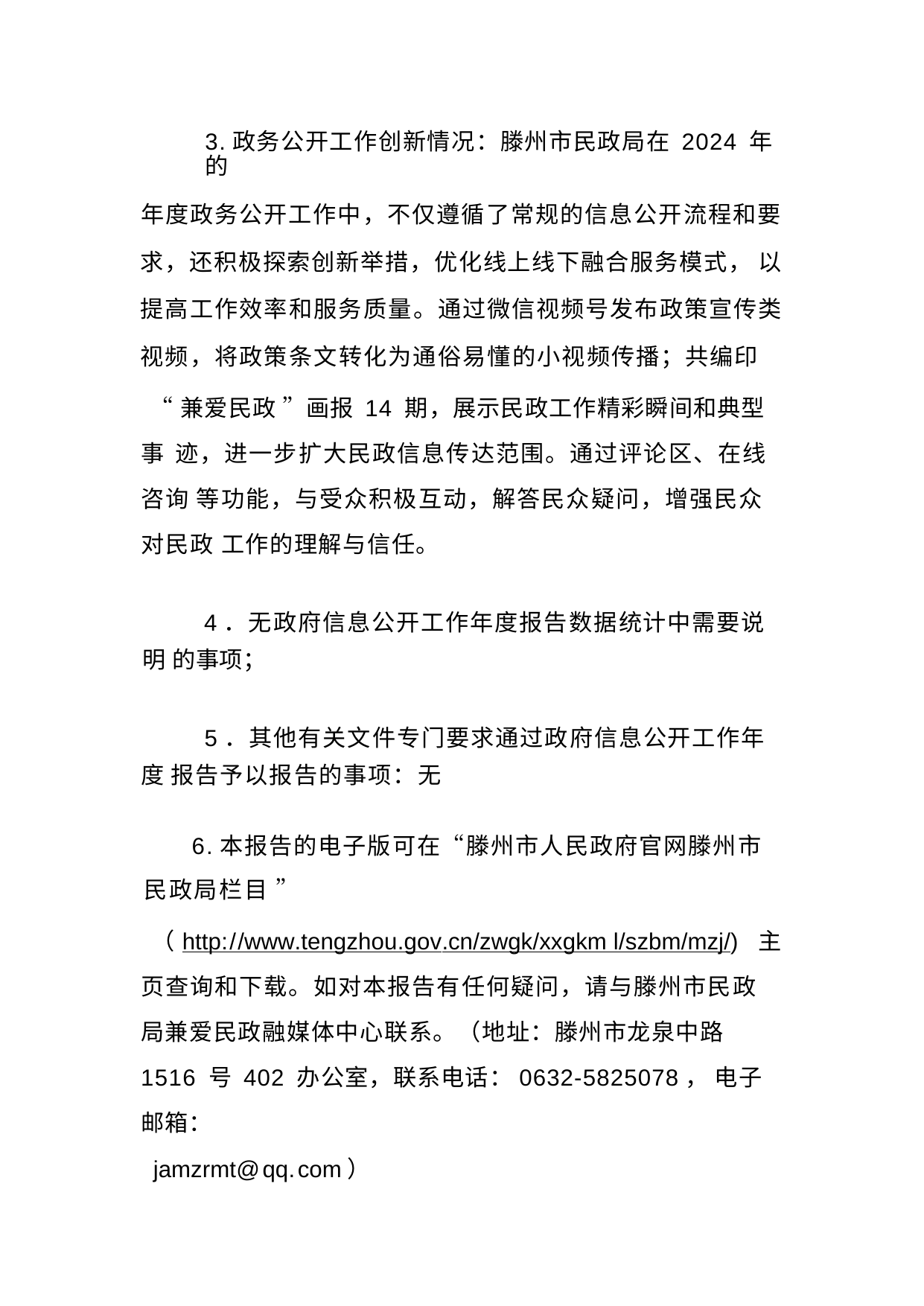

3.政务公开工作创新情况：滕州市民政局在 2024 年的
年度政务公开工作中，不仅遵循了常规的信息公开流程和要 求，还积极探索创新举措，优化线上线下融合服务模式， 以 提高工作效率和服务质量。通过微信视频号发布政策宣传类 视频，将政策条文转化为通俗易懂的小视频传播；共编印
“兼爱民政 ”画报 14 期，展示民政工作精彩瞬间和典型事  迹，进一步扩大民政信息传达范围。通过评论区、在线咨询 等功能，与受众积极互动，解答民众疑问，增强民众对民政 工作的理解与信任。

4．无政府信息公开工作年度报告数据统计中需要说明 的事项；

5．其他有关文件专门要求通过政府信息公开工作年度 报告予以报告的事项：无

6.本报告的电子版可在“滕州市人民政府官网滕州市   民政局栏目 ”
（http://www.tengzhou.gov.cn/zwgk/xxgkm l/szbm/mzj/)  主页查询和下载。如对本报告有任何疑问，请与滕州市民政 局兼爱民政融媒体中心联系。（地址：滕州市龙泉中路 1516 号 402 办公室，联系电话：0632-5825078， 电子邮箱：

jamzrmt@qq.com）